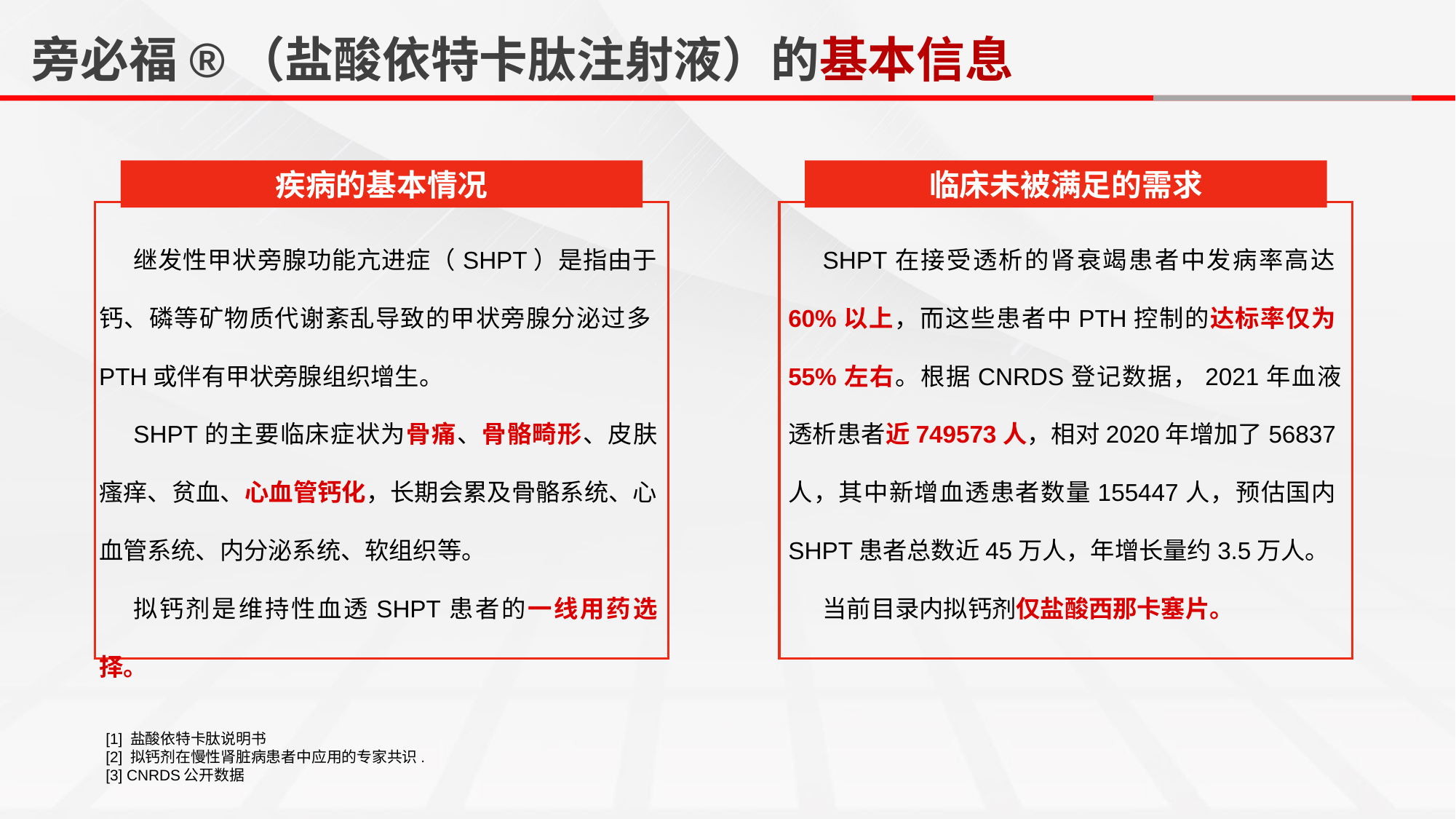

旁必福®（盐酸依特卡肽注射液）的基本信息

疾病的基本情况
临床未被满足的需求

继发性甲状旁腺功能亢进症（SHPT）是指由于钙、磷等矿物质代谢紊乱导致的甲状旁腺分泌过多PTH或伴有甲状旁腺组织增生。
SHPT的主要临床症状为骨痛、骨骼畸形、皮肤瘙痒、贫血、心血管钙化，长期会累及骨骼系统、心血管系统、内分泌系统、软组织等。
拟钙剂是维持性血透SHPT患者的一线用药选择。

SHPT在接受透析的肾衰竭患者中发病率高达60%以上，而这些患者中PTH控制的达标率仅为55%左右。根据CNRDS登记数据，2021年血液透析患者近749573人，相对2020年增加了56837人，其中新增血透患者数量155447人，预估国内SHPT患者总数近45万人，年增长量约3.5万人。
当前目录内拟钙剂仅盐酸西那卡塞片。
[1] 盐酸依特卡肽说明书
[2] 拟钙剂在慢性肾脏病患者中应用的专家共识.
[3] CNRDS公开数据